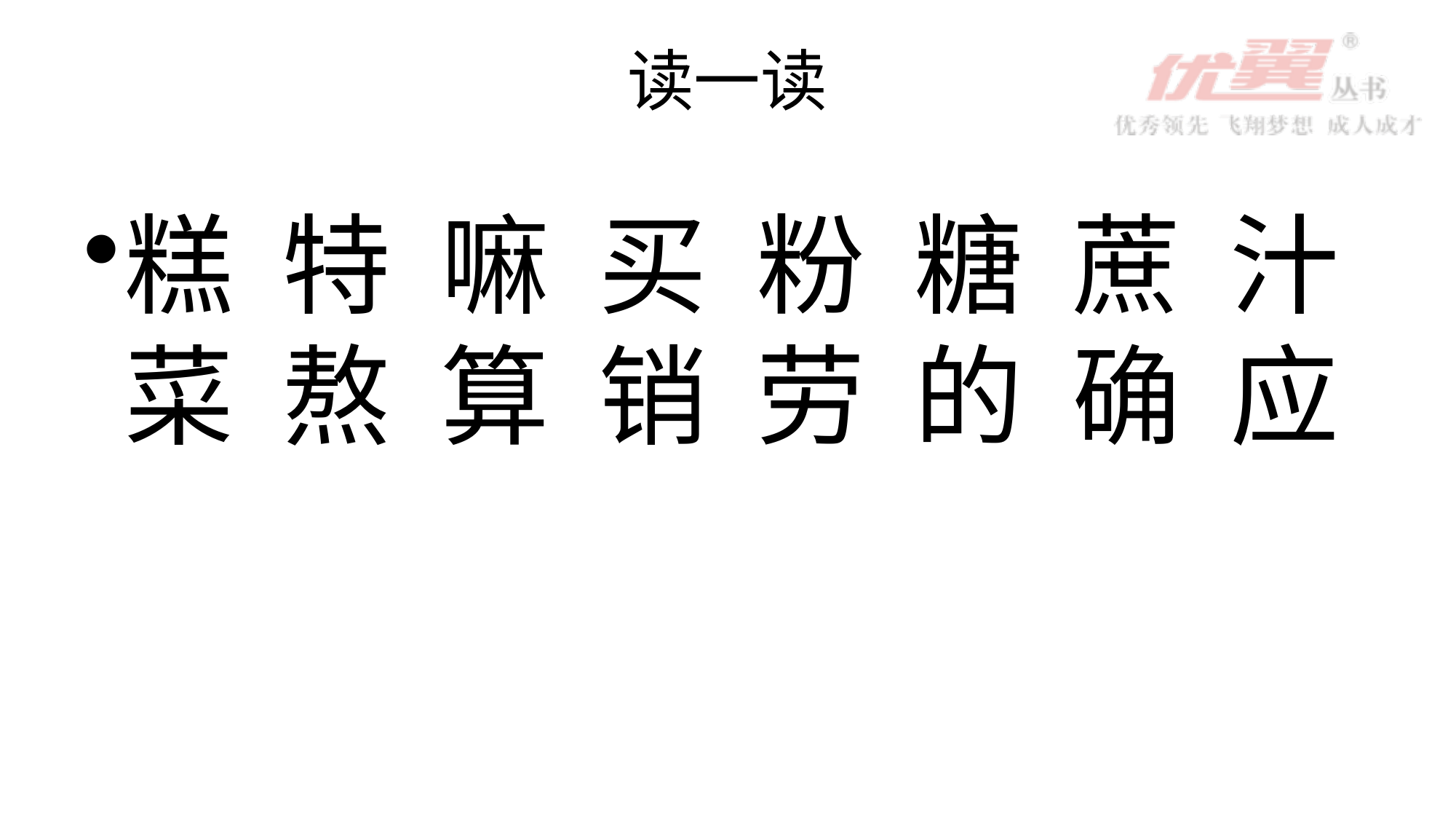

# 读一读
糕  特  嘛  买  粉  糖  蔗  汁  菜  熬  算  销  劳  的  确  应